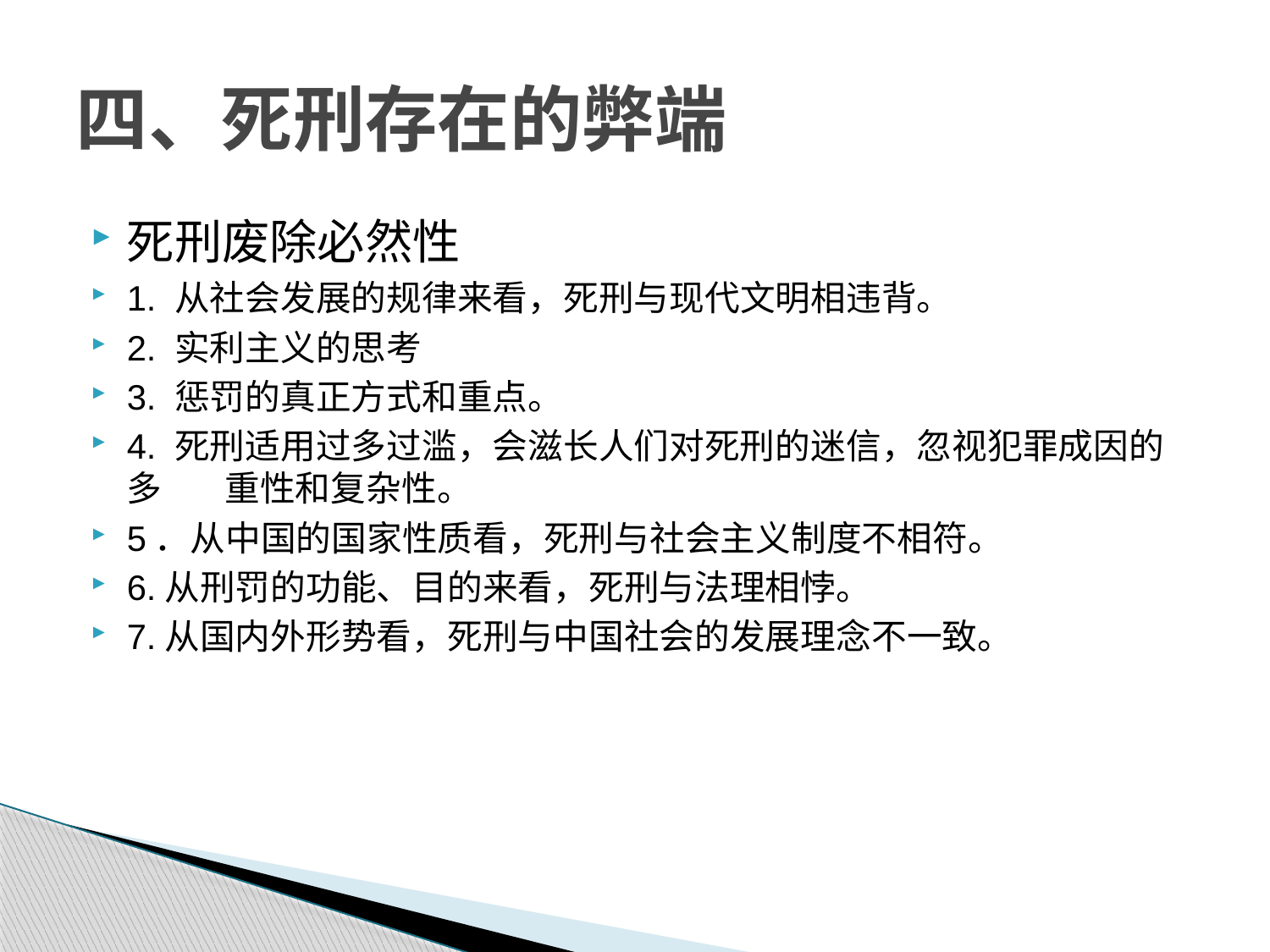

# 四、死刑存在的弊端
死刑废除必然性
1. 从社会发展的规律来看，死刑与现代文明相违背。
2. 实利主义的思考
3. 惩罚的真正方式和重点。
4. 死刑适用过多过滥，会滋长人们对死刑的迷信，忽视犯罪成因的多        重性和复杂性。
5．从中国的国家性质看，死刑与社会主义制度不相符。
6.从刑罚的功能、目的来看，死刑与法理相悖。
7.从国内外形势看，死刑与中国社会的发展理念不一致。